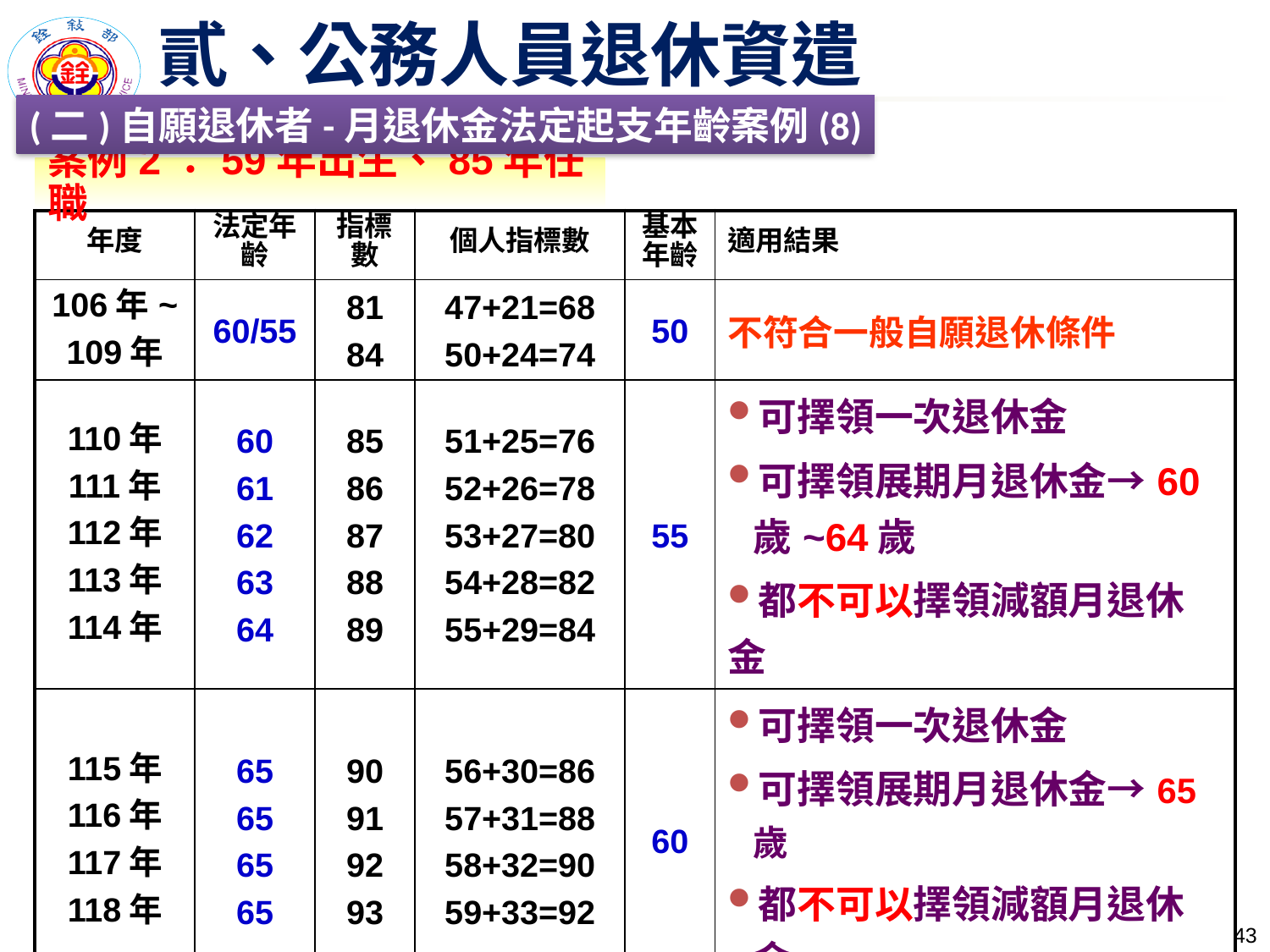

貳、公務人員退休資遣
(二)自願退休者-月退休金法定起支年齡案例(8)
案例2：59年出生、85年任職
| 年度 | 法定年齡 | 指標數 | 個人指標數 | 基本年齡 | 適用結果 |
| --- | --- | --- | --- | --- | --- |
| 106年~ 109年 | 60/55 | 81 84 | 47+21=68 50+24=74 | 50 | 不符合一般自願退休條件 |
| 110年 111年 112年 113年 114年 | 60 61 62 63 64 | 85 86 87 88 89 | 51+25=76 52+26=78 53+27=80 54+28=82 55+29=84 | 55 | 可擇領一次退休金 可擇領展期月退休金→60歲~64歲 都不可以擇領減額月退休金 |
| 115年 116年 117年 118年 | 65 65 65 65 | 90 91 92 93 | 56+30=86 57+31=88 58+32=90 59+33=92 | 60 | 可擇領一次退休金 可擇領展期月退休金→65歲 都不可以擇領減額月退休金 |
| 119年 | 65 | 94 | 60+34=94 | 60 | 於119年符合指標數 可領一次退休金/月退休金 |
43